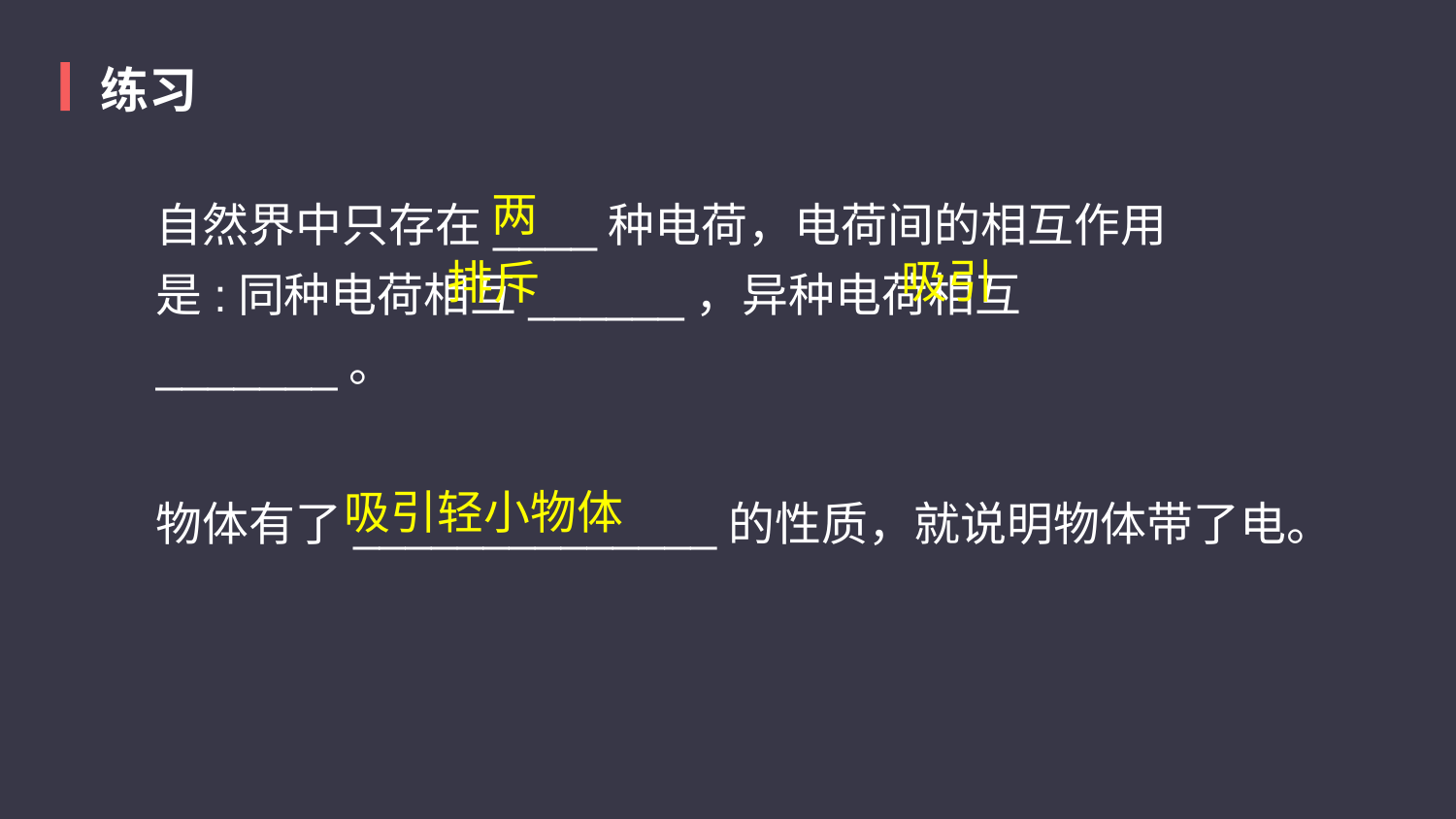

练习

两
自然界中只存在____种电荷，电荷间的相互作用是:同种电荷相互______，异种电荷相互_______。
吸引
排斥
吸引轻小物体
物体有了______________的性质，就说明物体带了电。